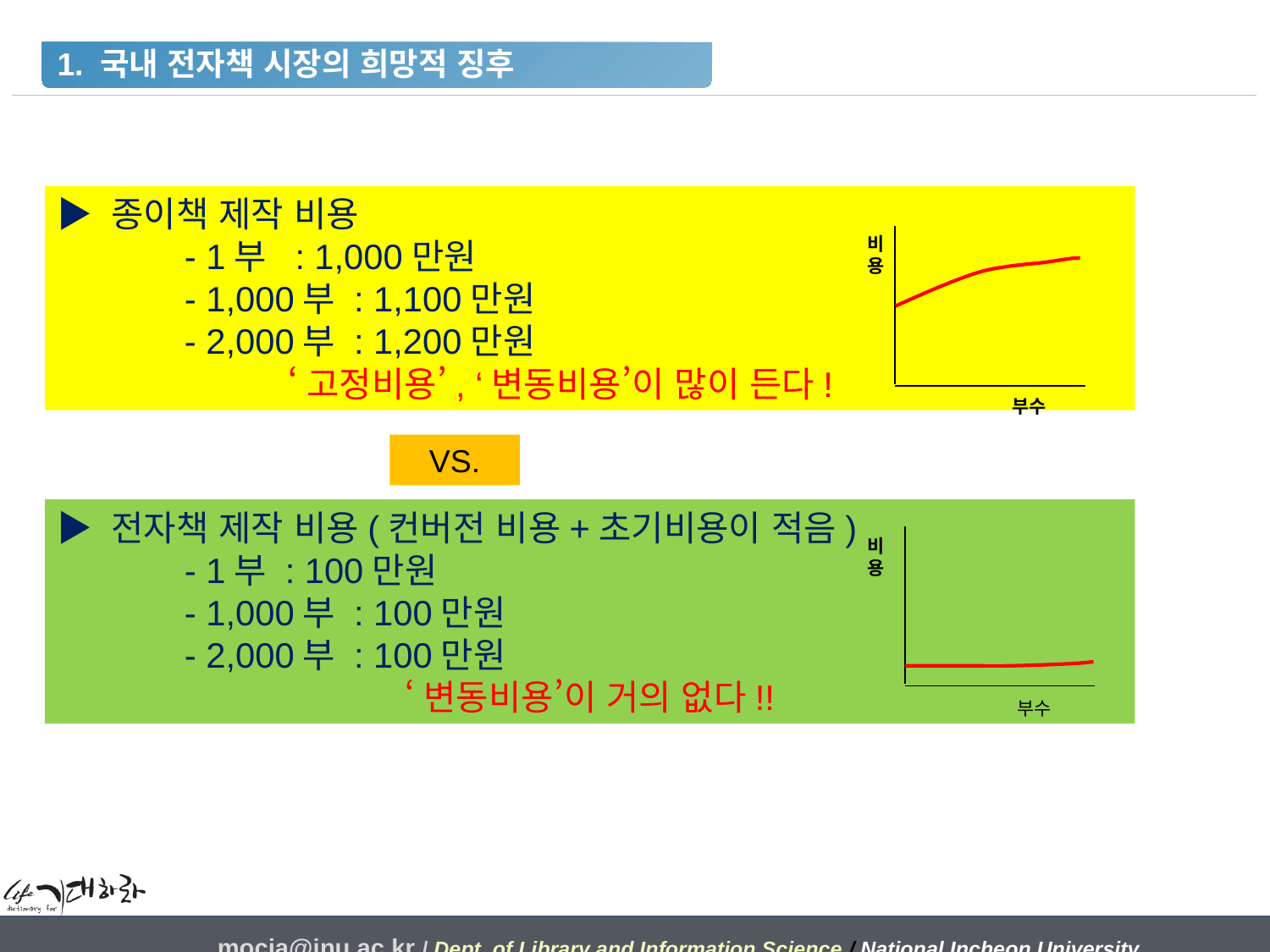

1. 국내 전자책 시장의 희망적 징후

▶ 종이책 제작 비용
	- 1부  : 1,000만원
	- 1,000부 : 1,100만원
	- 2,000부 : 1,200만원
‘고정비용’, ‘변동비용’이 많이 든다!
비용

부수
VS.
▶ 전자책 제작 비용(컨버전 비용+초기비용이 적음)
	- 1부 : 100만원
	- 1,000부 : 100만원
	- 2,000부 : 100만원
‘변동비용’이 거의 없다!!
비용

부수

mocja@inu.ac.kr / Dept. of Library and Information Science / National Incheon University